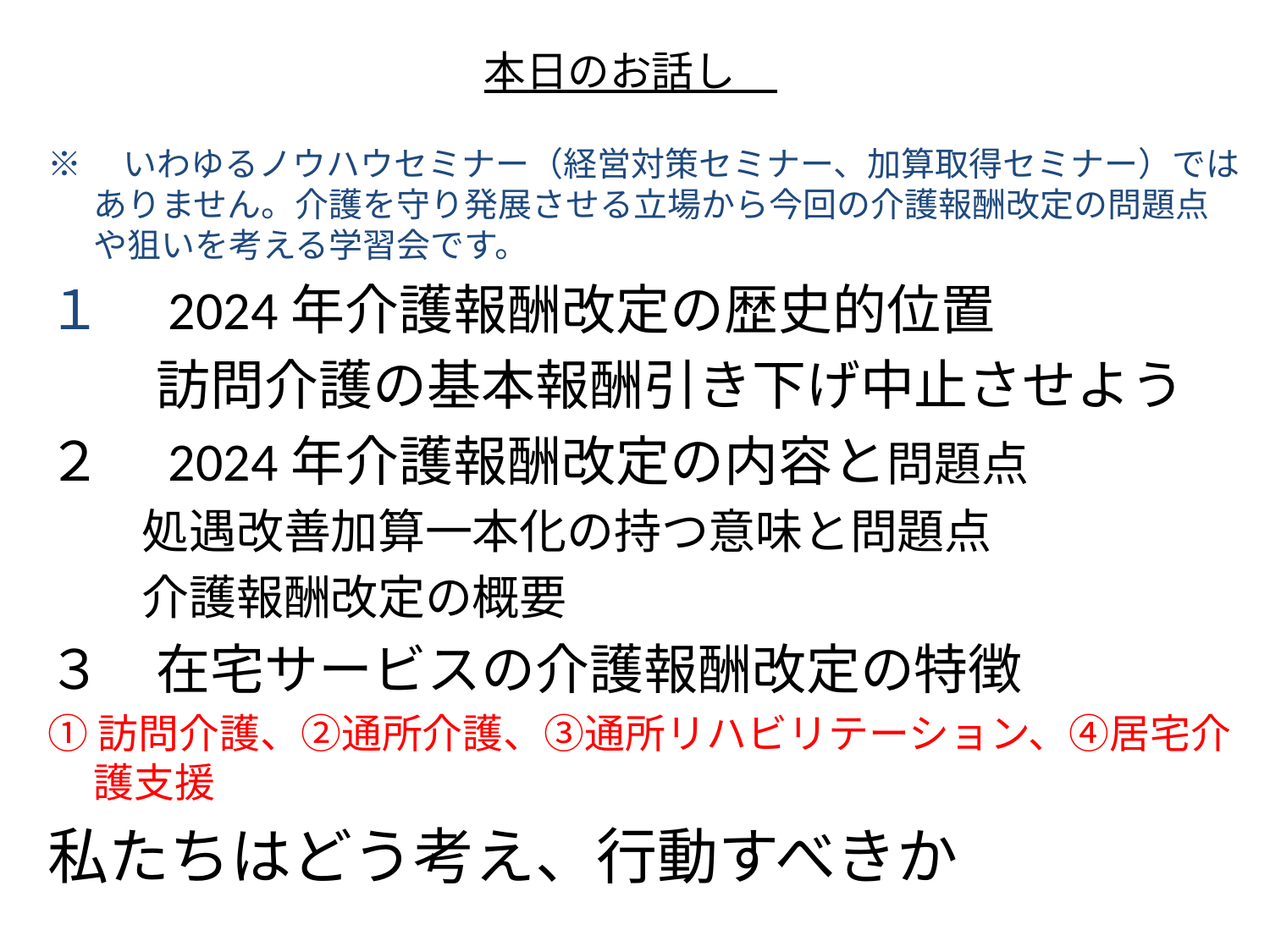

# 本日のお話し
※　いわゆるノウハウセミナー（経営対策セミナー、加算取得セミナー）ではありません。介護を守り発展させる立場から今回の介護報酬改定の問題点や狙いを考える学習会です。
１　2024年介護報酬改定の歴史的位置
　　訪問介護の基本報酬引き下げ中止させよう
２　2024年介護報酬改定の内容と問題点
　　処遇改善加算一本化の持つ意味と問題点
　　介護報酬改定の概要
３　在宅サービスの介護報酬改定の特徴
①訪問介護、②通所介護、③通所リハビリテーション、④居宅介護支援
私たちはどう考え、行動すべきか